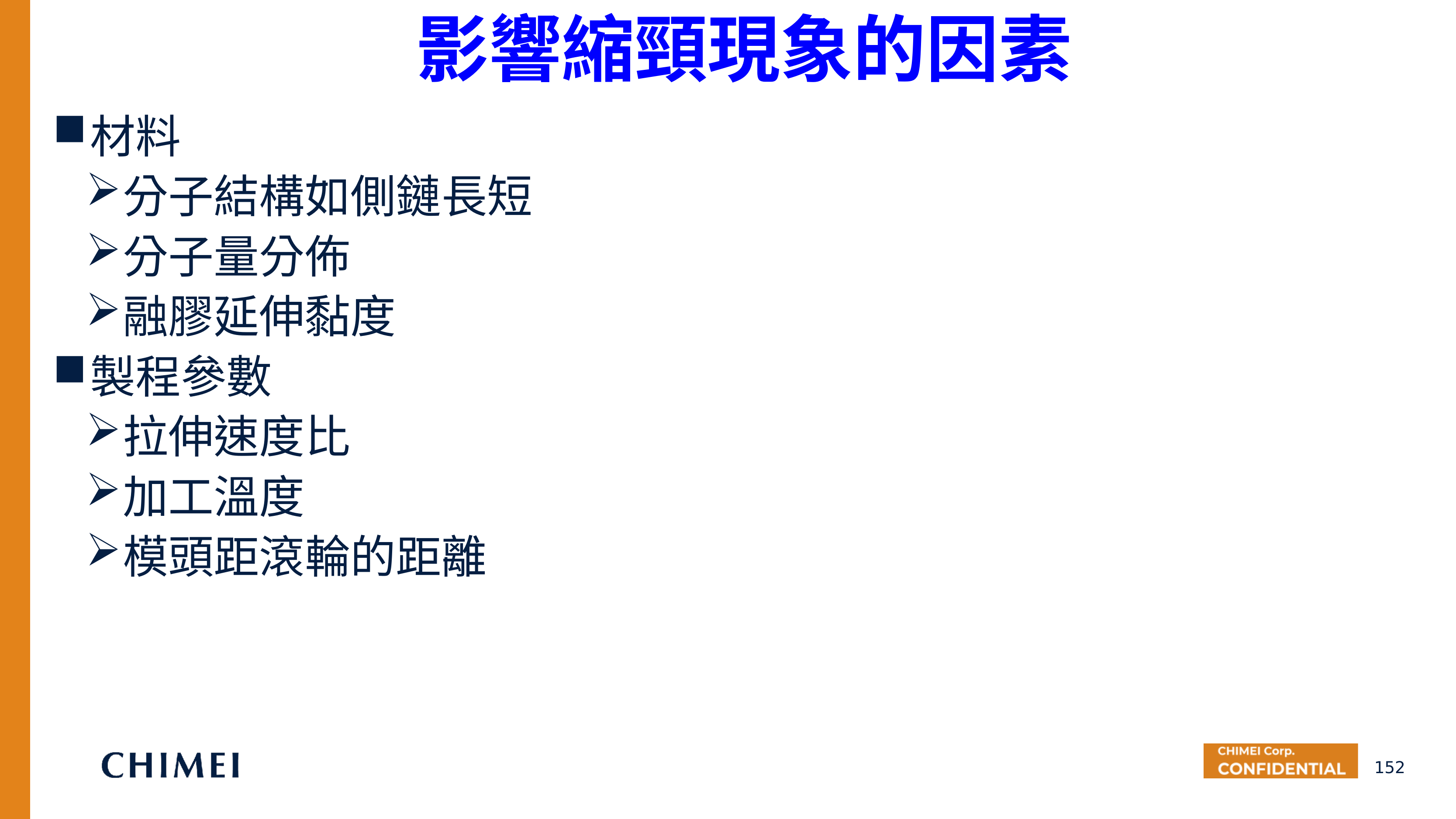

影響縮頸現象的因素
材料
分子結構如側鏈長短
分子量分佈
融膠延伸黏度
製程參數
拉伸速度比
加工溫度
模頭距滾輪的距離
152